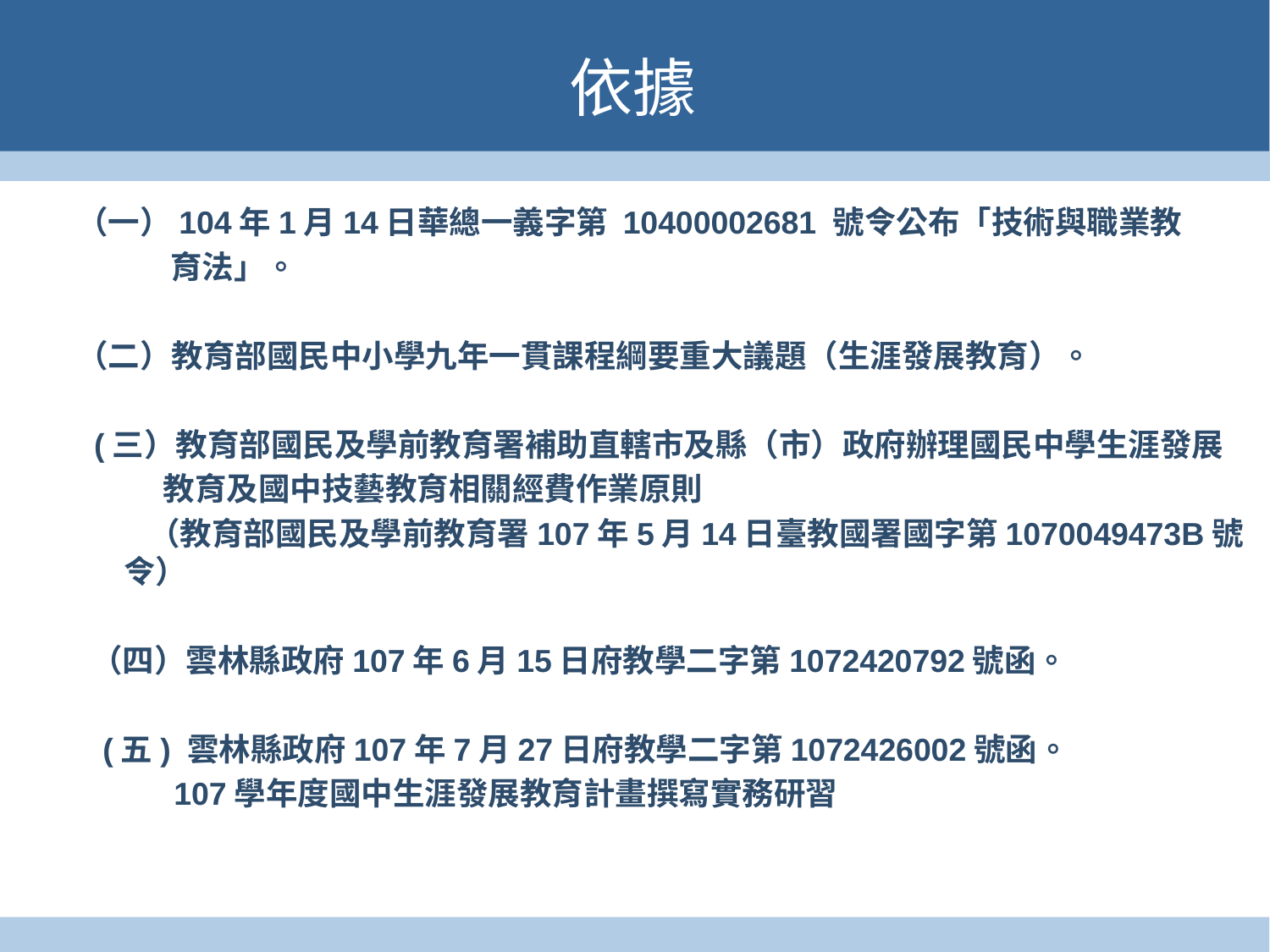

# 依據
（一）104年1月14日華總一義字第 10400002681 號令公布「技術與職業教
            育法」。

（二）教育部國民中小學九年一貫課程綱要重大議題（生涯發展教育）。

  (三）教育部國民及學前教育署補助直轄市及縣（市）政府辦理國民中學生涯發展
           教育及國中技藝教育相關經費作業原則
         （教育部國民及學前教育署107年5月14日臺教國署國字第1070049473B號令）

 （四）雲林縣政府107年6月15日府教學二字第1072420792號函。

   (五) 雲林縣政府107年7月27日府教學二字第1072426002號函。
           107學年度國中生涯發展教育計畫撰寫實務研習